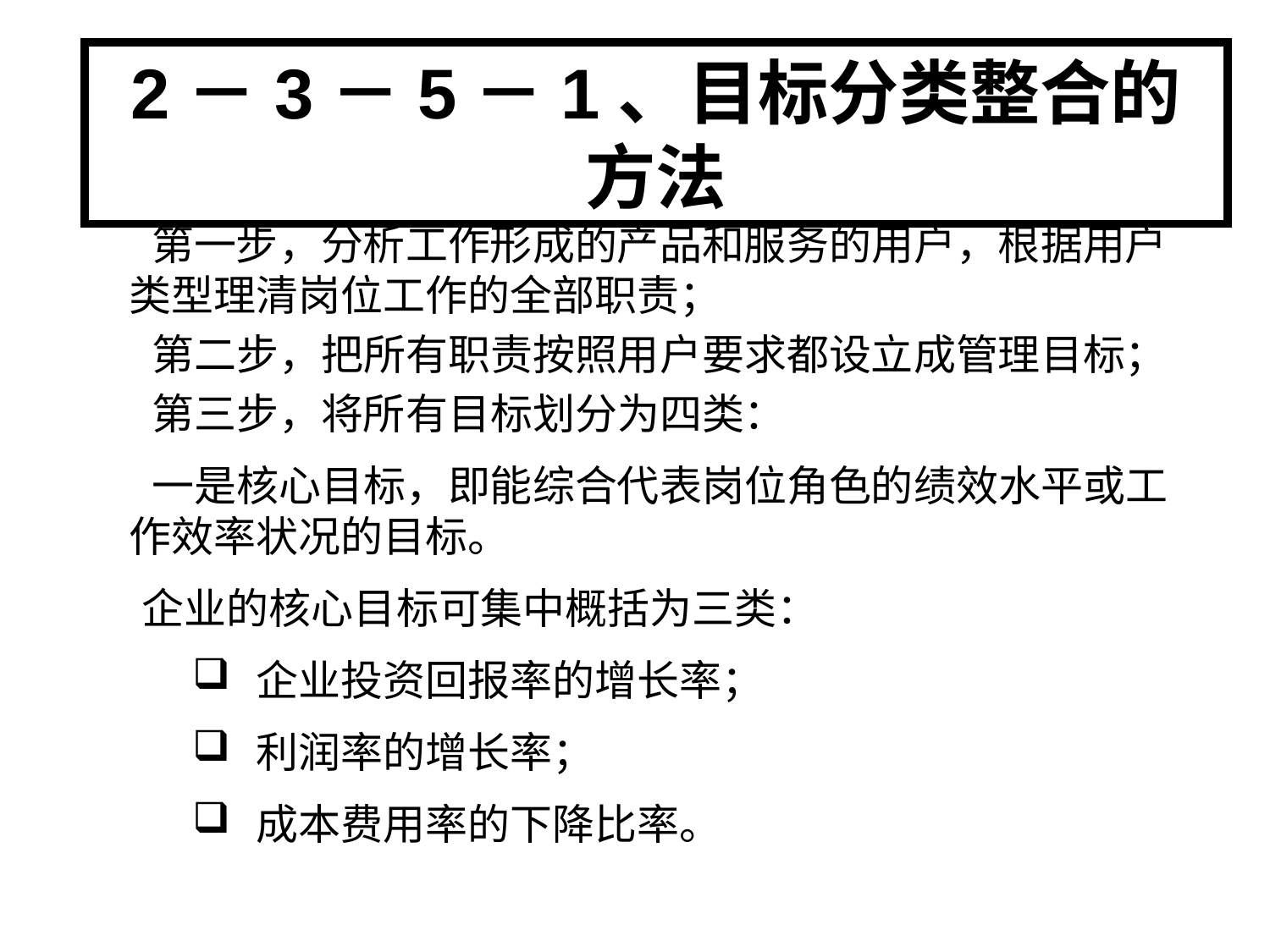

2－3－5－1、目标分类整合的方法

        第一步，分析工作形成的产品和服务的用户，根据用户类型理清岗位工作的全部职责；
        第二步，把所有职责按照用户要求都设立成管理目标；
        第三步，将所有目标划分为四类：
        一是核心目标，即能综合代表岗位角色的绩效水平或工作效率状况的目标。
       企业的核心目标可集中概括为三类：
企业投资回报率的增长率；
利润率的增长率；
成本费用率的下降比率。